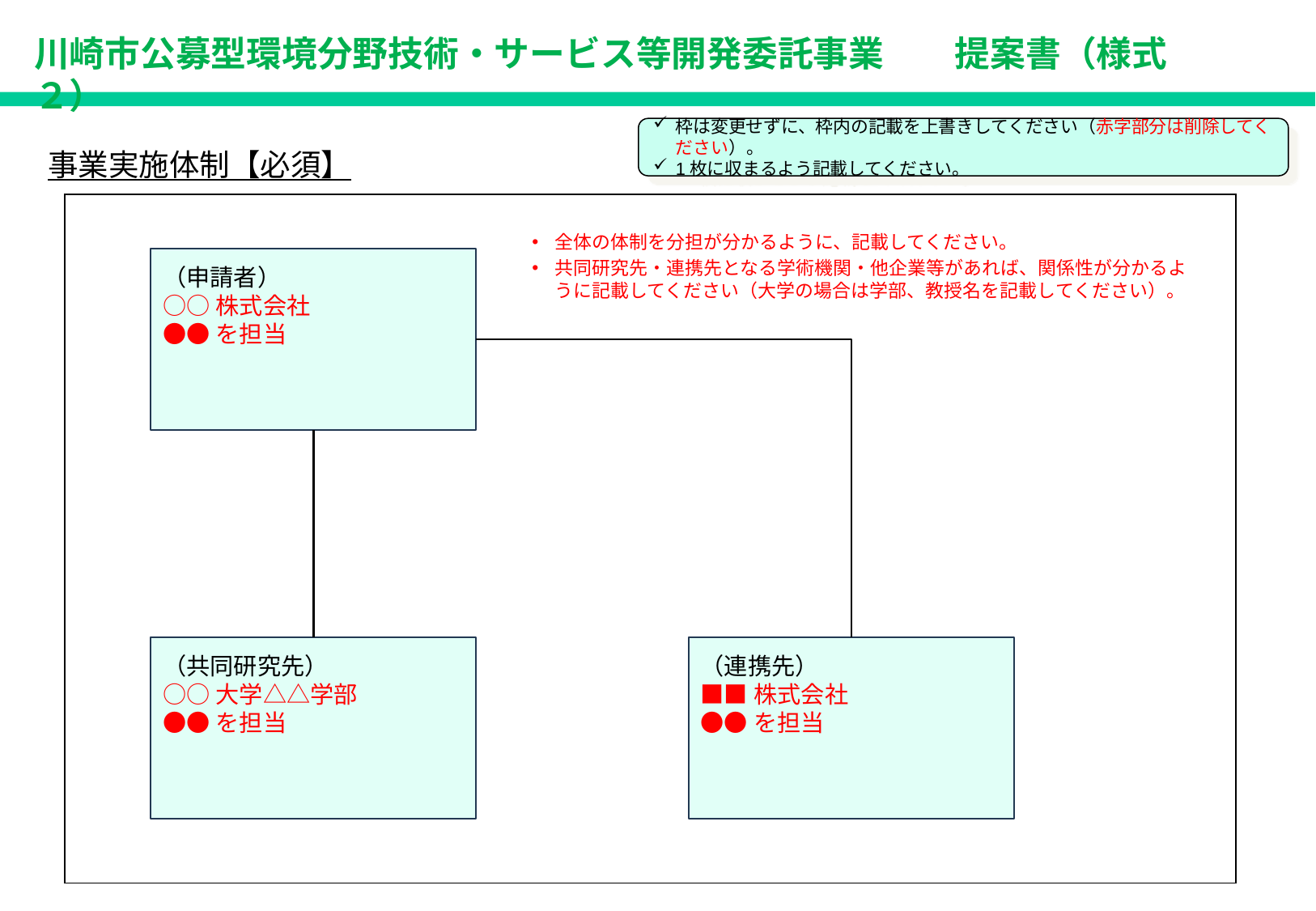

川崎市公募型環境分野技術・サービス等開発委託事業　　提案書（様式２）
枠は変更せずに、枠内の記載を上書きしてください（赤字部分は削除してください）。
1枚に収まるよう記載してください。
事業実施体制【必須】
|  |
| --- |
全体の体制を分担が分かるように、記載してください。
共同研究先・連携先となる学術機関・他企業等があれば、関係性が分かるように記載してください（大学の場合は学部、教授名を記載してください）。
（申請者）
○○株式会社
●●を担当
（共同研究先）
○○大学△△学部
●●を担当
（連携先）
■■株式会社
●●を担当